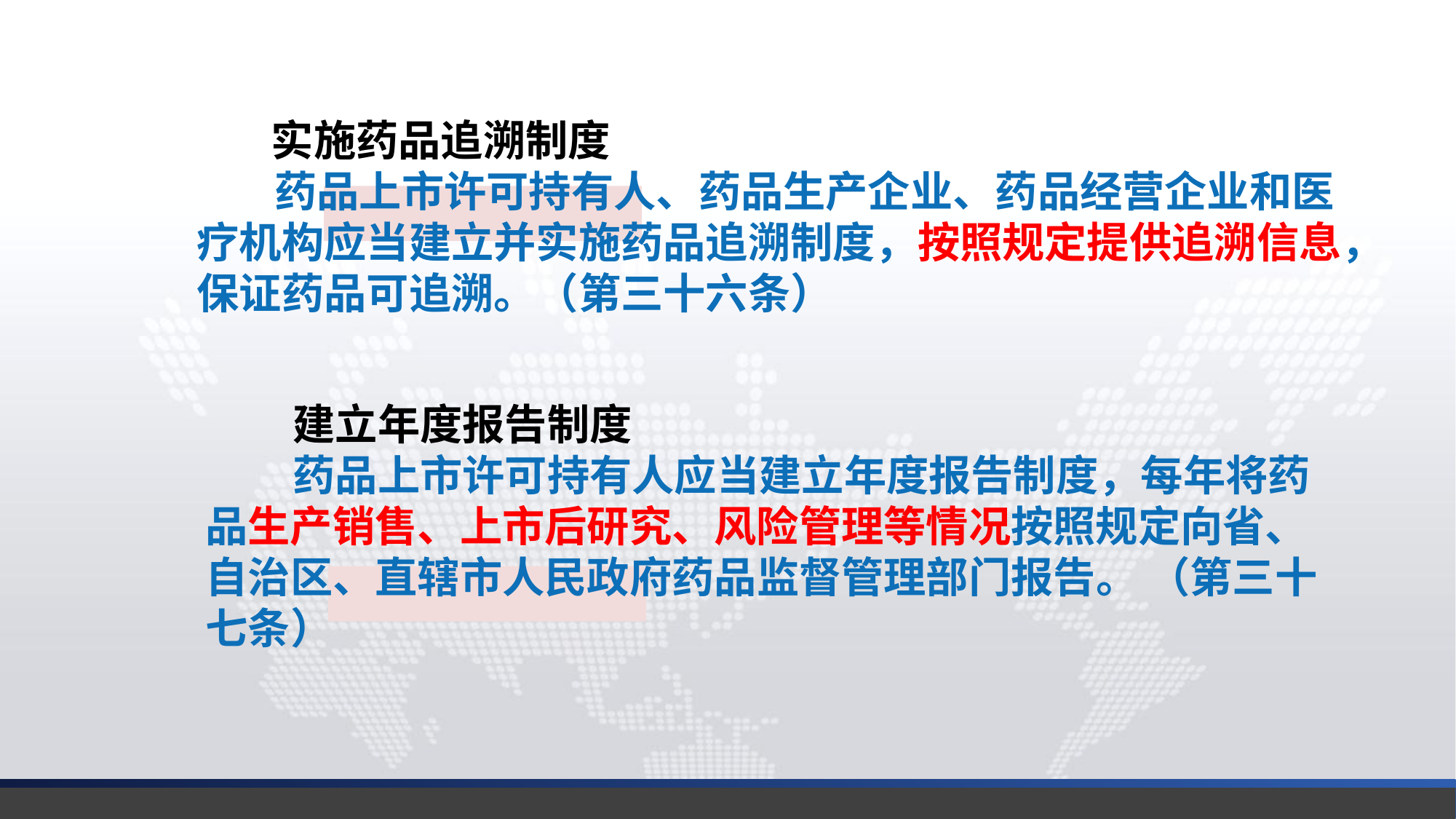

实施药品追溯制度
       药品上市许可持有人、药品生产企业、药品经营企业和医疗机构应当建立并实施药品追溯制度，按照规定提供追溯信息，保证药品可追溯。（第三十六条）

        建立年度报告制度
        药品上市许可持有人应当建立年度报告制度，每年将药品生产销售、上市后研究、风险管理等情况按照规定向省、自治区、直辖市人民政府药品监督管理部门报告。 （第三十七条）

延时符